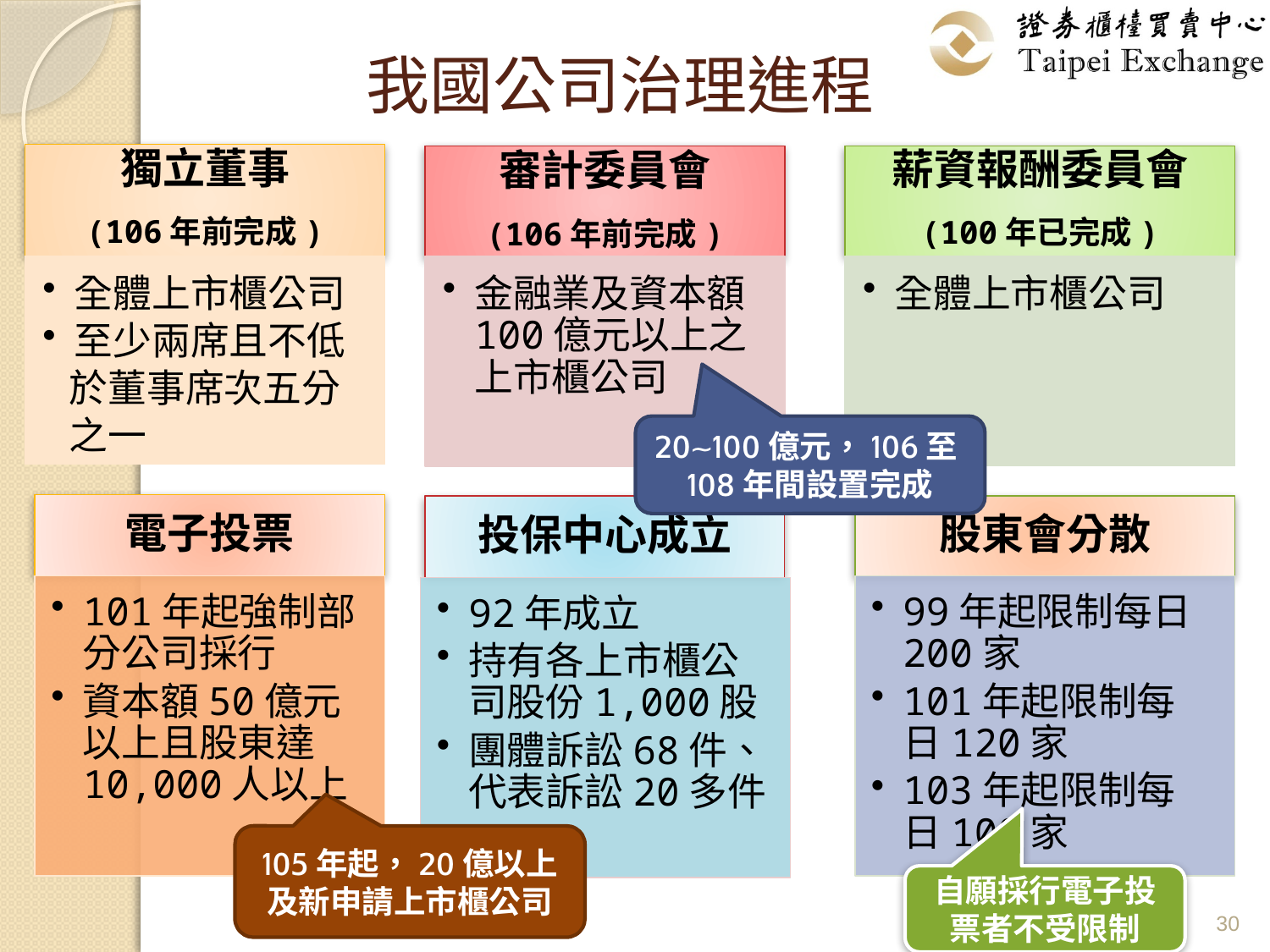

# 我國公司治理進程
獨立董事
(106年前完成)
薪資報酬委員會
(100年已完成)
審計委員會
(106年前完成)
全體上市櫃公司
全體上市櫃公司
至少兩席且不低
  於董事席次五分
  之一
金融業及資本額100億元以上之上市櫃公司

20~100億元，106至108年間設置完成
電子投票
投保中心成立
股東會分散
99年起限制每日200家
101年起限制每日120家
103年起限制每日100家
101年起強制部分公司採行
資本額50億元以上且股東達10,000人以上
92年成立
持有各上市櫃公司股份1,000股
團體訴訟68件、代表訴訟20多件
105年起，20億以上及新申請上市櫃公司
自願採行電子投票者不受限制
30